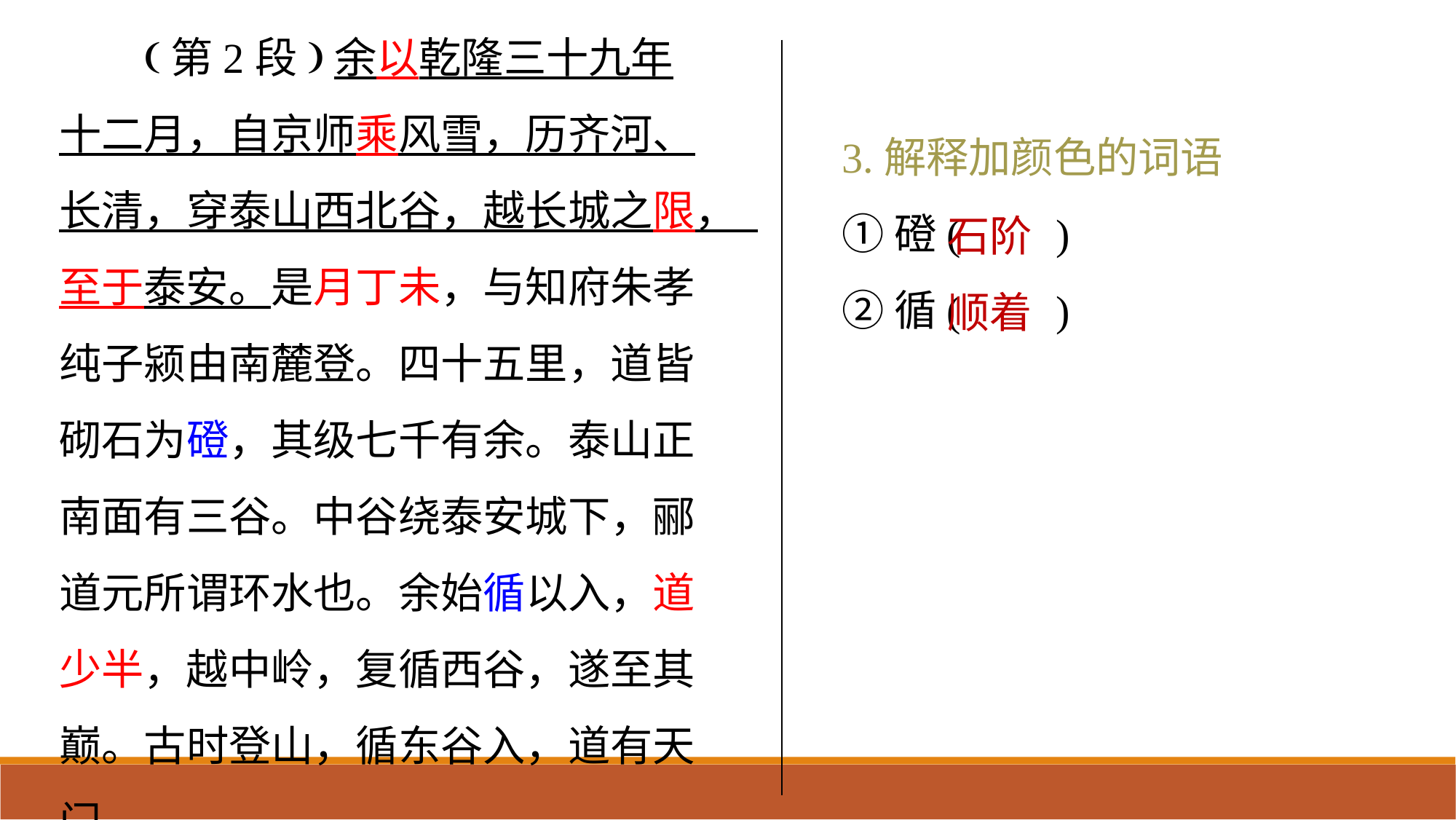

(第2段)余以乾隆三十九年十二月，自京师乘风雪，历齐河、长清，穿泰山西北谷，越长城之限，至于泰安。是月丁未，与知府朱孝纯子颍由南麓登。四十五里，道皆砌石为磴，其级七千有余。泰山正南面有三谷。中谷绕泰安城下，郦道元所谓环水也。余始循以入，道少半，越中岭，复循西谷，遂至其巅。古时登山，循东谷入，道有天门。
3.解释加颜色的词语
①磴(         )
②循(         )
石阶
顺着